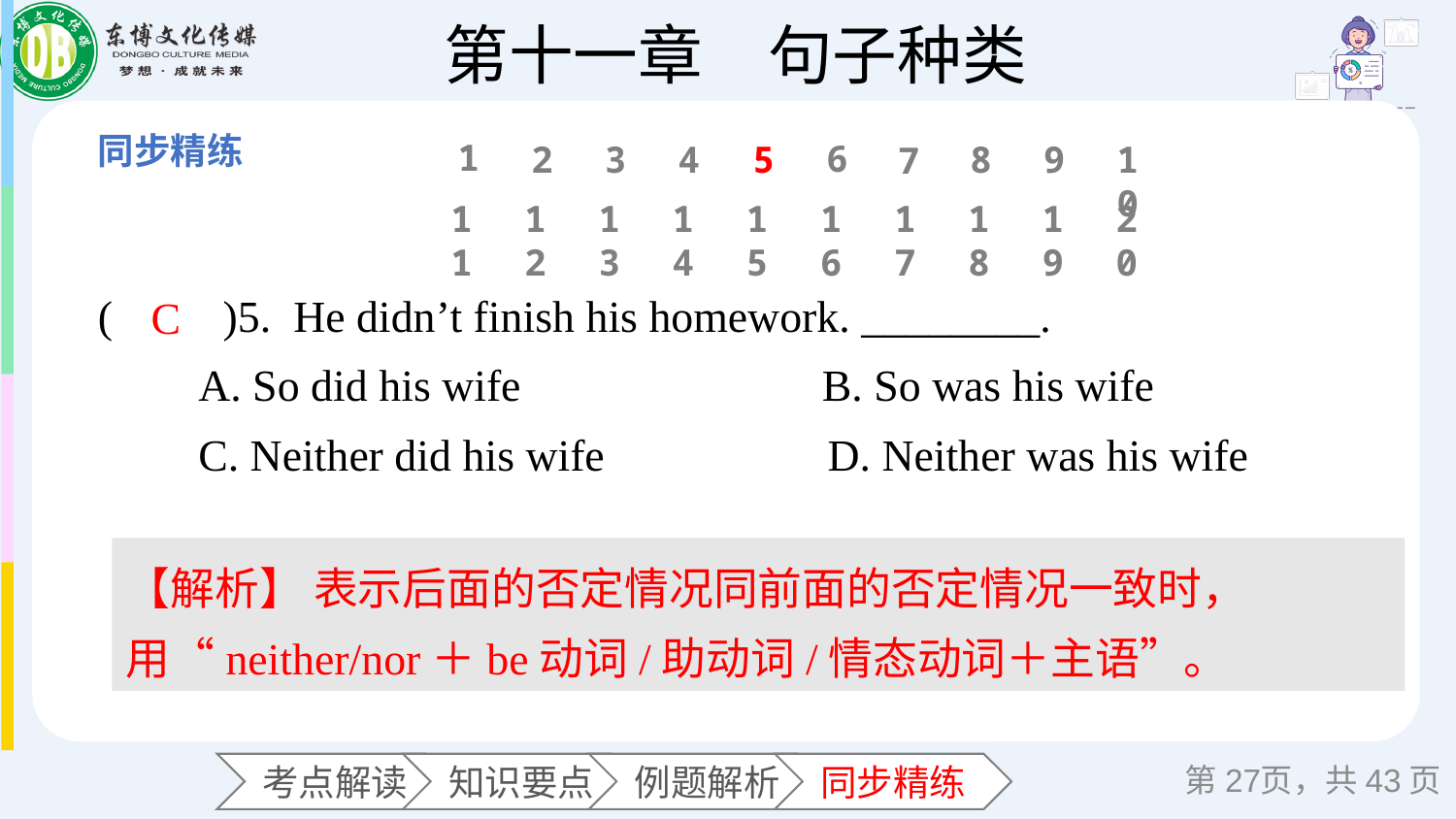

1
6
2
3
4
5
8
9
10
7
11
12
13
14
15
16
17
18
19
20
(　　)5.  He didn’t finish his homework. ________.
         A. So did his wife                           B. So was his wife
         C. Neither did his wife                    D. Neither was his wife
C
【解析】 表示后面的否定情况同前面的否定情况一致时，用“neither/nor＋be动词/助动词/情态动词＋主语”。
第27页，共43页